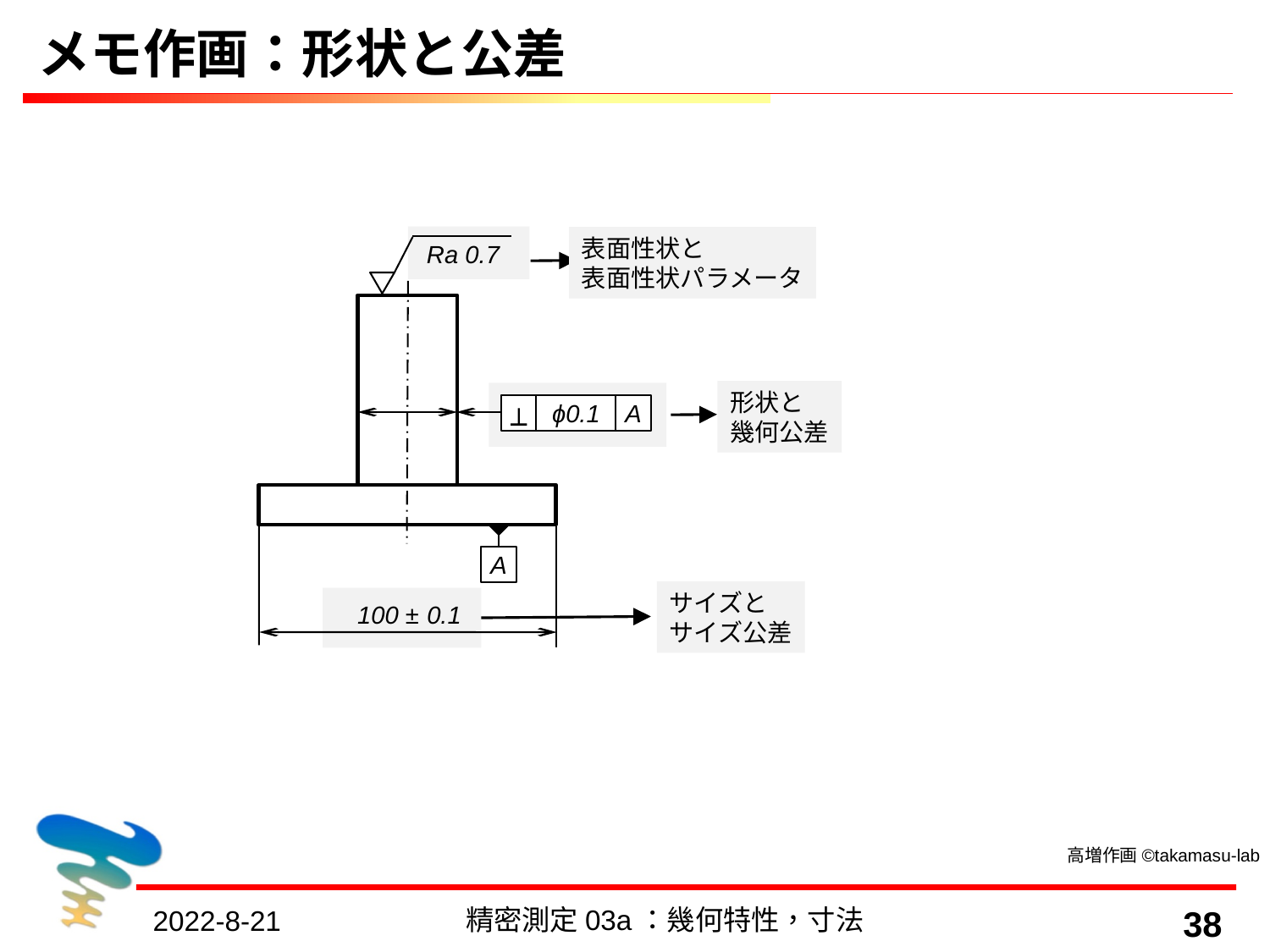

# メモ作画：形状と公差

表面性状と
表面性状パラメータ
Ra 0.7

形状と
幾何公差

⊥
ϕ0.1
A

A

サイズと
サイズ公差

100 ± 0.1

高増作画©takamasu-lab
精密測定03a：幾何特性，寸法
38
2022-8-21